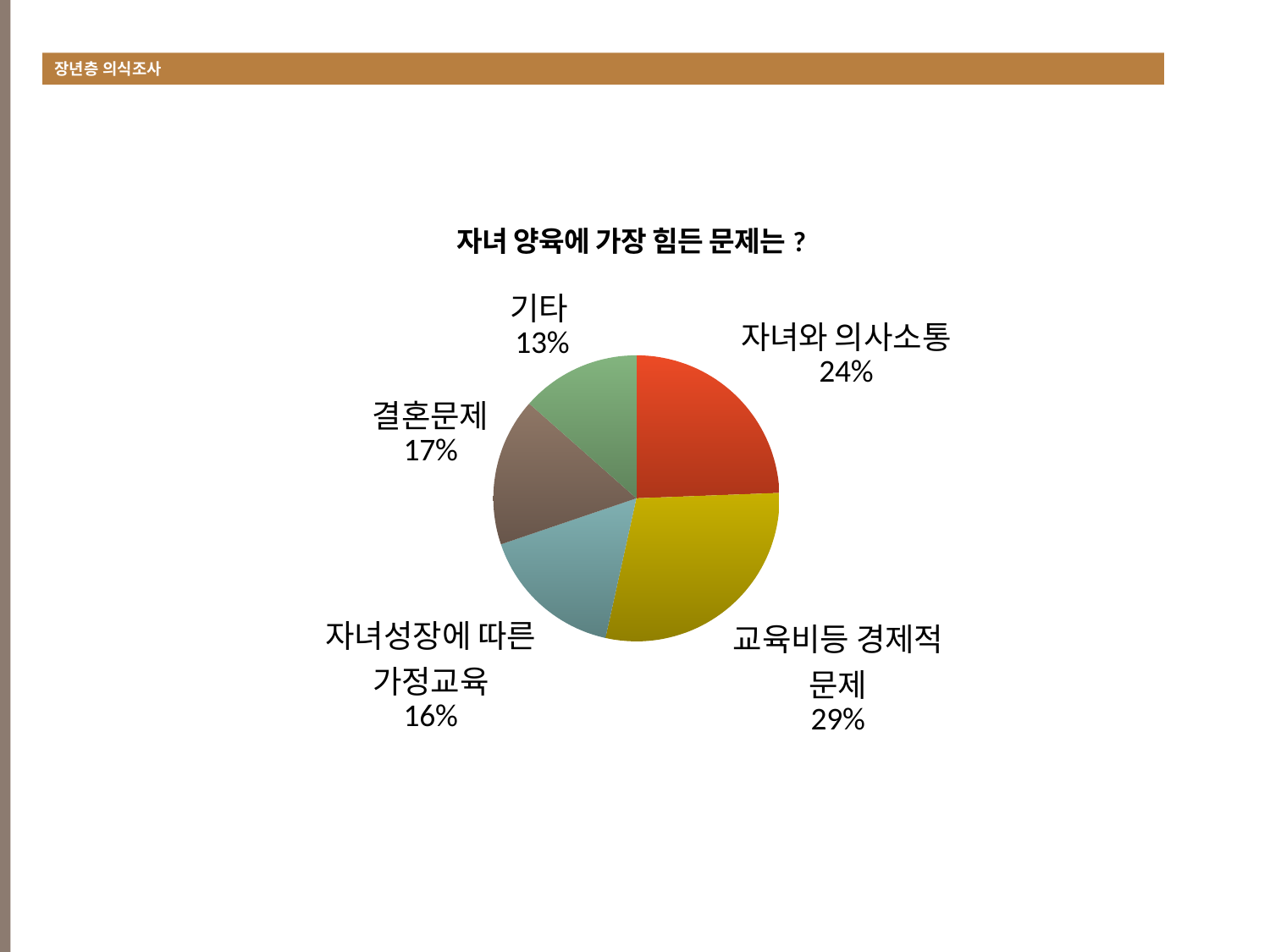

장년층 의식조사

#

### Chart:

| Category | 자녀 양육에 가장 힘든 문제는?  |
|---|---|
| 자녀와 의사소통 | 172.0 |
| 교육비등 경제적 문제 | 205.0 |
| 자녀성장에 따른 가정교육 | 115.0 |
| 결혼문제 | 118.0 |
| 기타  | 95.0 |